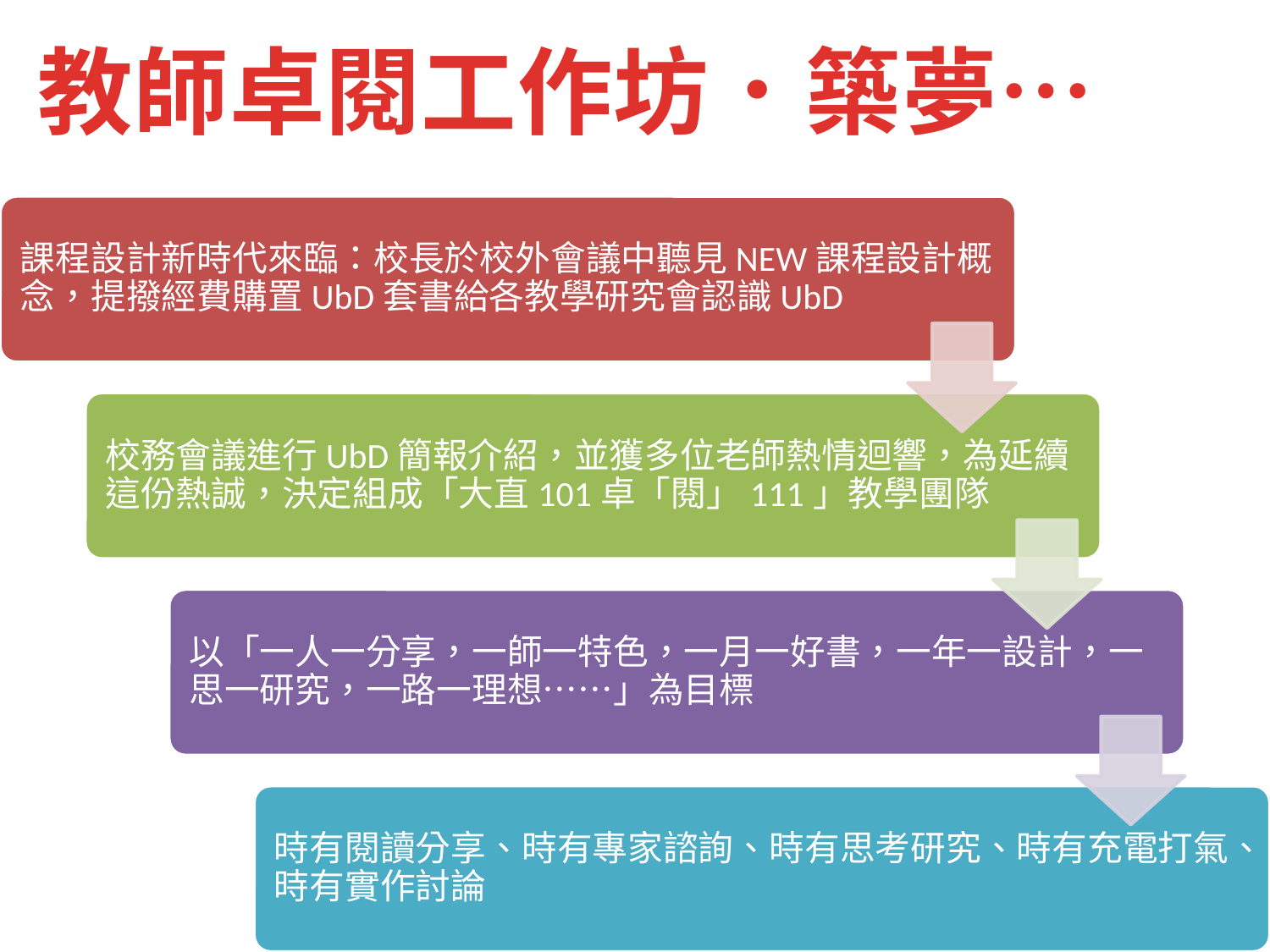

教師卓閱工作坊．築夢…
課程設計新時代來臨：校長於校外會議中聽見NEW課程設計概念，提撥經費購置UbD套書給各教學研究會認識UbD
校務會議進行UbD簡報介紹，並獲多位老師熱情迴響，為延續這份熱誠，決定組成「大直101卓「閱」111」教學團隊
以「一人一分享，一師一特色，一月一好書，一年一設計，一思一研究，一路一理想……」為目標
時有閱讀分享、時有專家諮詢、時有思考研究、時有充電打氣、時有實作討論

#